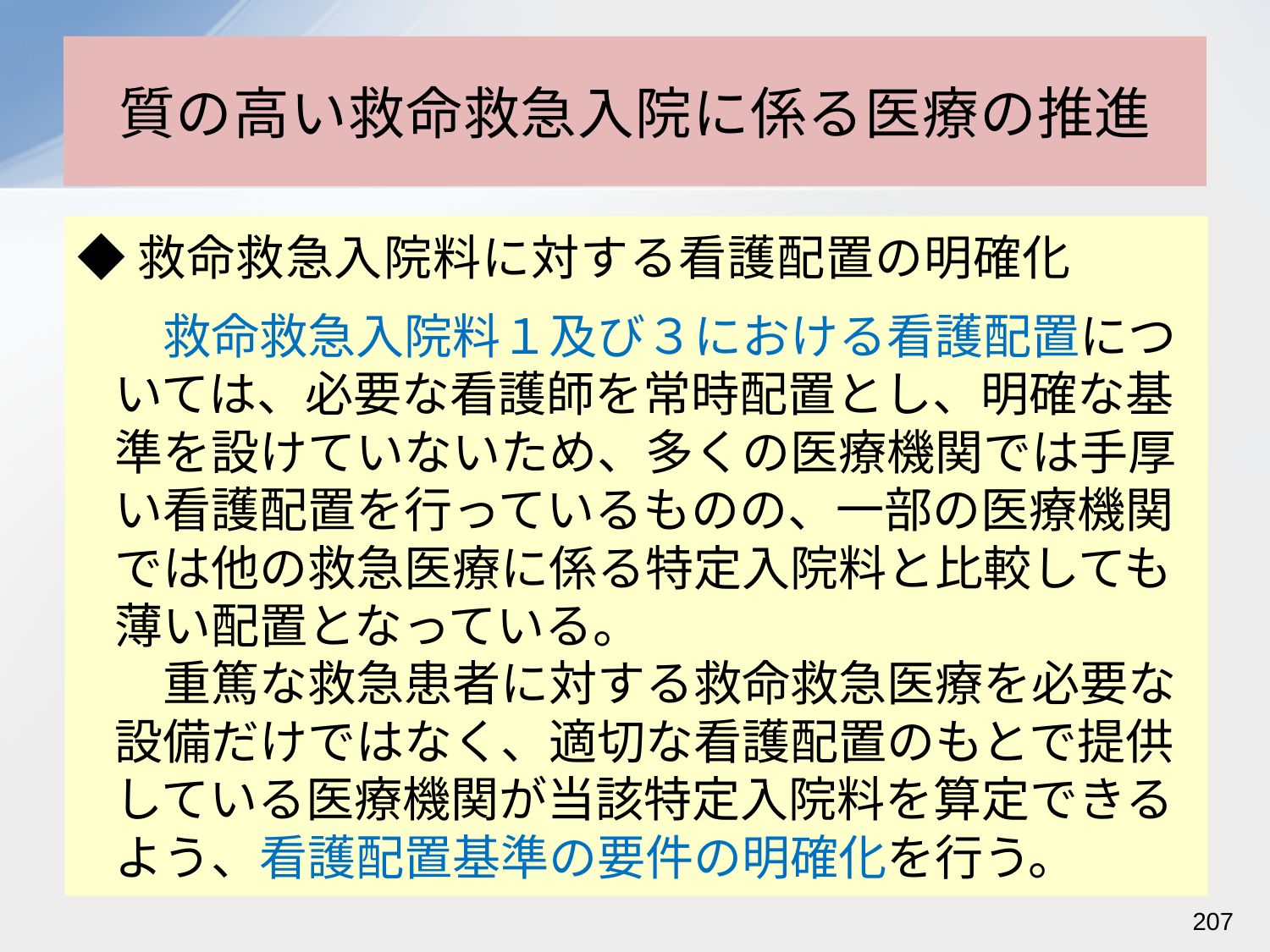

# 質の高い救命救急入院に係る医療の推進
◆救命救急入院料に対する看護配置の明確化
救命救急入院料１及び３における看護配置については、必要な看護師を常時配置とし、明確な基準を設けていないため、多くの医療機関では手厚い看護配置を行っているものの、一部の医療機関では他の救急医療に係る特定入院料と比較しても薄い配置となっている。
重篤な救急患者に対する救命救急医療を必要な設備だけではなく、適切な看護配置のもとで提供している医療機関が当該特定入院料を算定できるよう、看護配置基準の要件の明確化を行う。
207